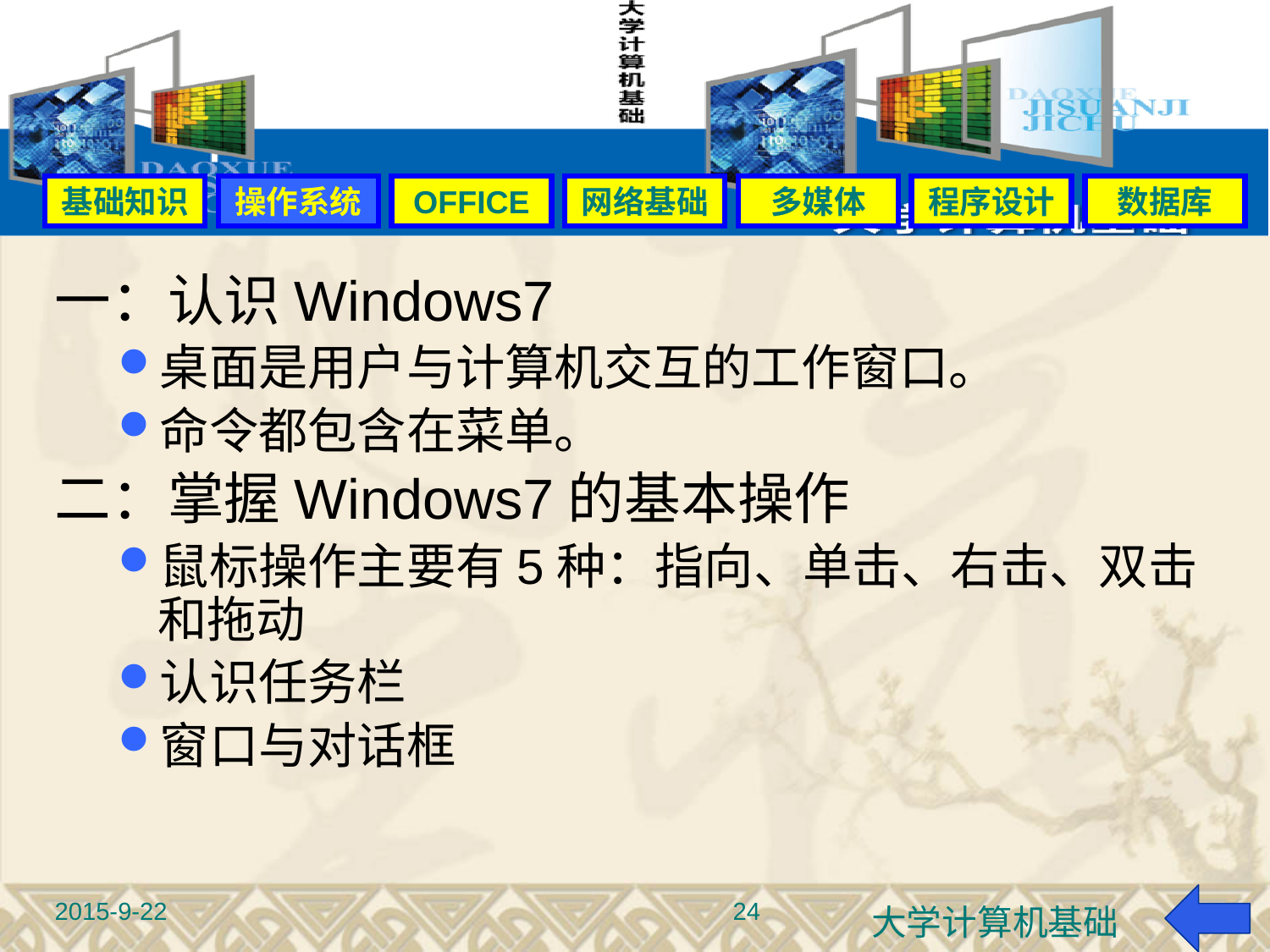

#
基础知识
操作系统
OFFICE
网络基础
多媒体
程序设计
数据库
一：认识Windows7
桌面是用户与计算机交互的工作窗口。
命令都包含在菜单。
二：掌握Windows7的基本操作
鼠标操作主要有5种：指向、单击、右击、双击和拖动
认识任务栏
窗口与对话框

2015-9-22
24